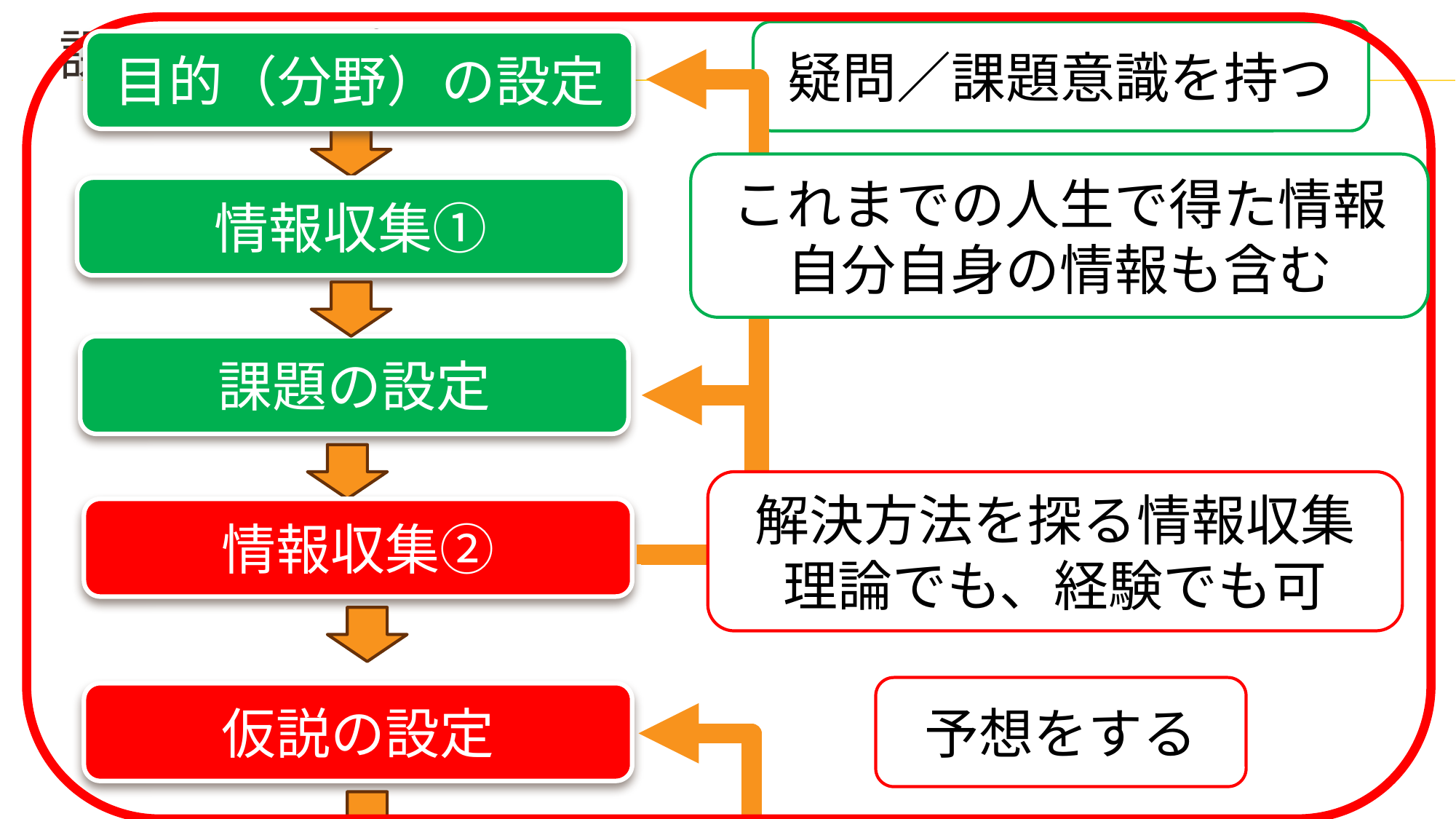

# 課題設定のポイント

疑問／課題意識を持つ
目的（分野）の設定

これまでの人生で得た情報
自分自身の情報も含む
情報収集①

課題の設定

解決方法を探る情報収集
理論でも、経験でも可
情報収集②

予想をする
仮説の設定

予想を確かめる
仮説の検証

結果を分析する
結果の考察